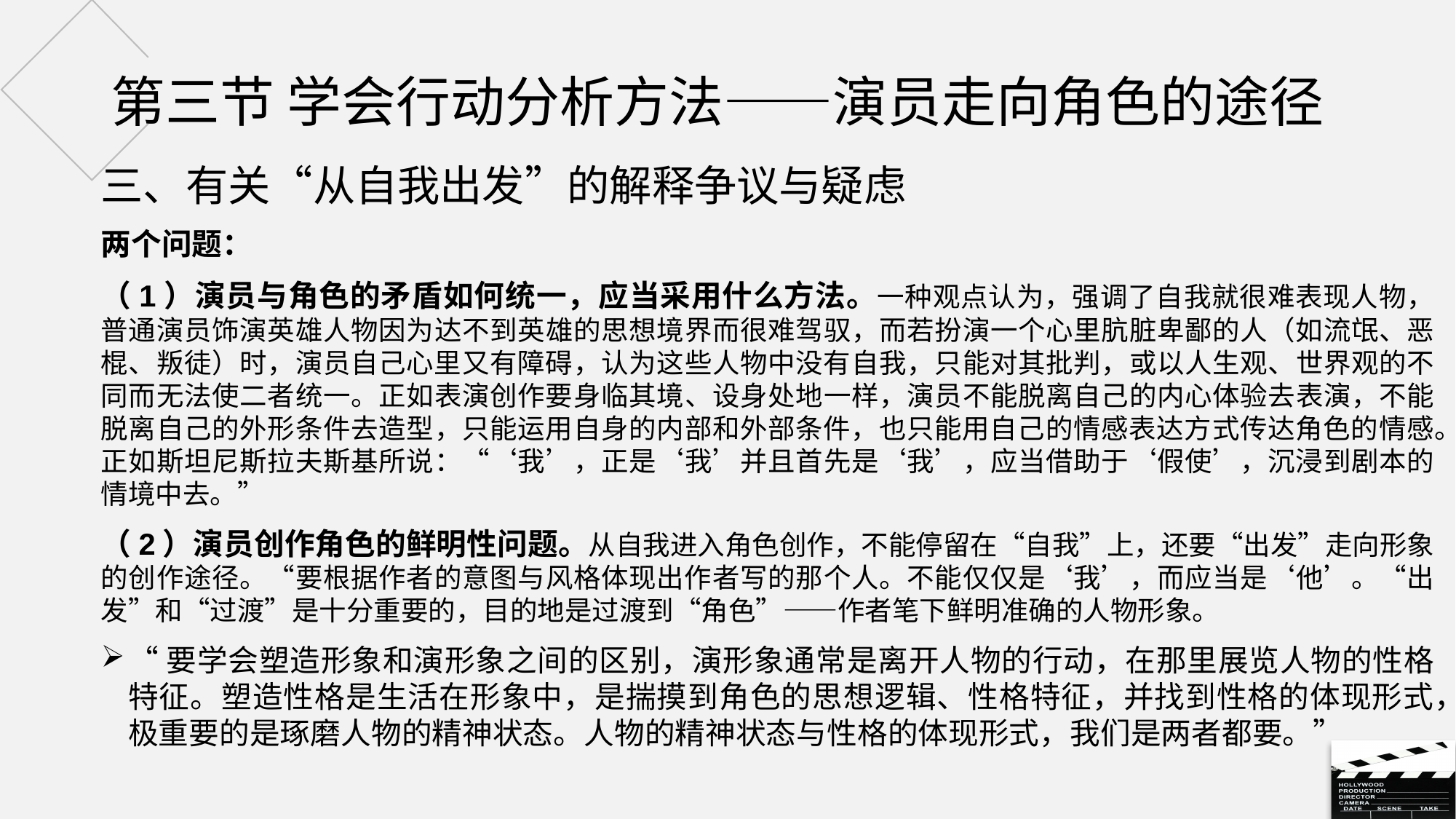

# 第三节 学会行动分析方法——演员走向角色的途径
三、有关“从自我出发”的解释争议与疑虑
两个问题：
（1）演员与角色的矛盾如何统一，应当采用什么方法。一种观点认为，强调了自我就很难表现人物，普通演员饰演英雄人物因为达不到英雄的思想境界而很难驾驭，而若扮演一个心里肮脏卑鄙的人（如流氓、恶棍、叛徒）时，演员自己心里又有障碍，认为这些人物中没有自我，只能对其批判，或以人生观、世界观的不同而无法使二者统一。正如表演创作要身临其境、设身处地一样，演员不能脱离自己的内心体验去表演，不能脱离自己的外形条件去造型，只能运用自身的内部和外部条件，也只能用自己的情感表达方式传达角色的情感。正如斯坦尼斯拉夫斯基所说：“‘我’，正是‘我’并且首先是‘我’，应当借助于‘假使’，沉浸到剧本的情境中去。”
（2）演员创作角色的鲜明性问题。从自我进入角色创作，不能停留在“自我”上，还要“出发”走向形象的创作途径。“要根据作者的意图与风格体现出作者写的那个人。不能仅仅是‘我’，而应当是‘他’。“出发”和“过渡”是十分重要的，目的地是过渡到“角色”——作者笔下鲜明准确的人物形象。
“要学会塑造形象和演形象之间的区别，演形象通常是离开人物的行动，在那里展览人物的性格特征。塑造性格是生活在形象中，是揣摸到角色的思想逻辑、性格特征，并找到性格的体现形式，极重要的是琢磨人物的精神状态。人物的精神状态与性格的体现形式，我们是两者都要。”